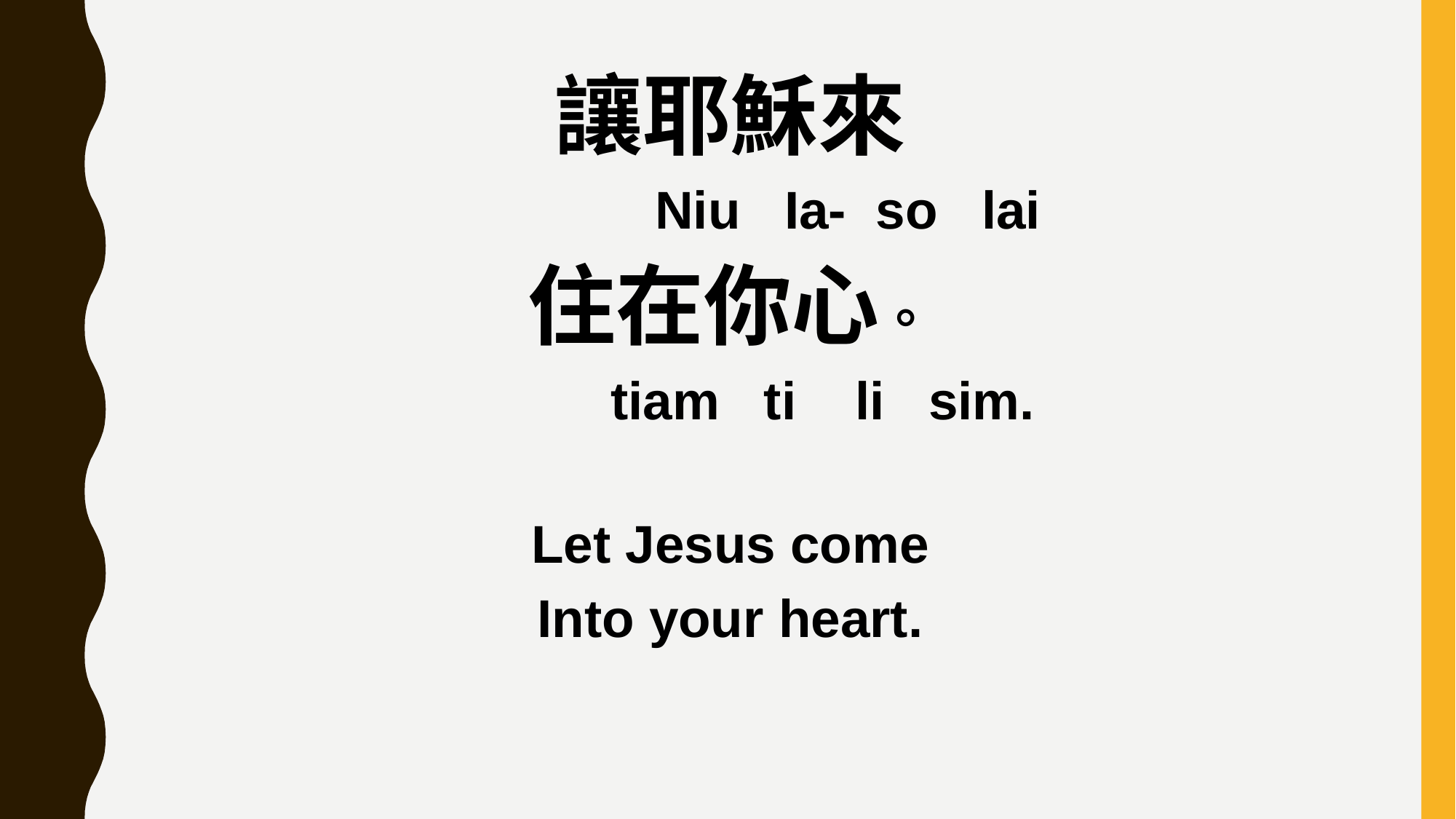

讓耶穌來
                               Niu   Ia-  so   lai
住在你心。
                            tiam   ti    li   sim.

Let Jesus come
Into your heart.